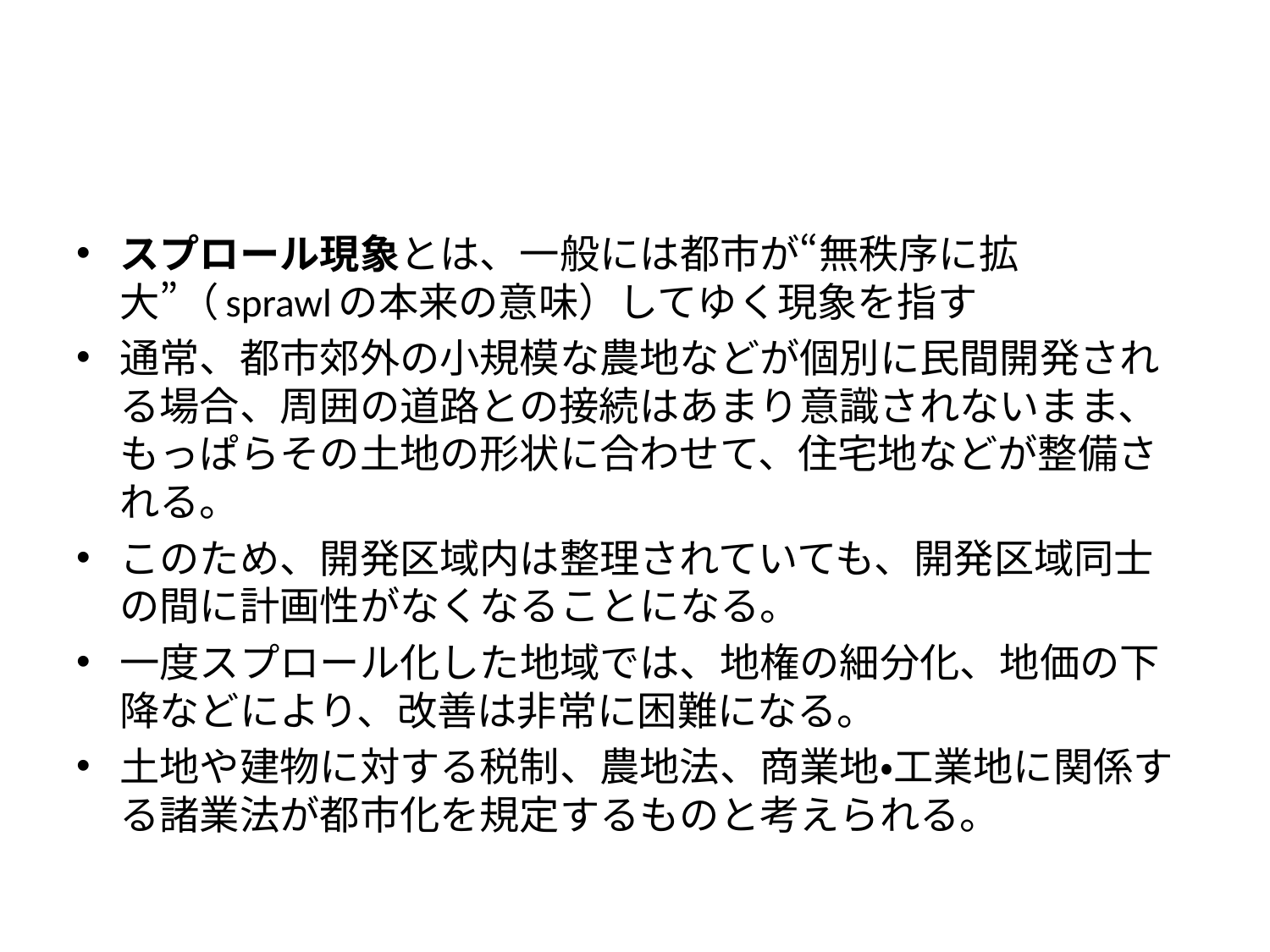

#
スプロール現象とは、一般には都市が“無秩序に拡大”（sprawlの本来の意味）してゆく現象を指す
通常、都市郊外の小規模な農地などが個別に民間開発される場合、周囲の道路との接続はあまり意識されないまま、もっぱらその土地の形状に合わせて、住宅地などが整備される。
このため、開発区域内は整理されていても、開発区域同士の間に計画性がなくなることになる。
一度スプロール化した地域では、地権の細分化、地価の下降などにより、改善は非常に困難になる。
土地や建物に対する税制、農地法、商業地・工業地に関係する諸業法が都市化を規定するものと考えられる。